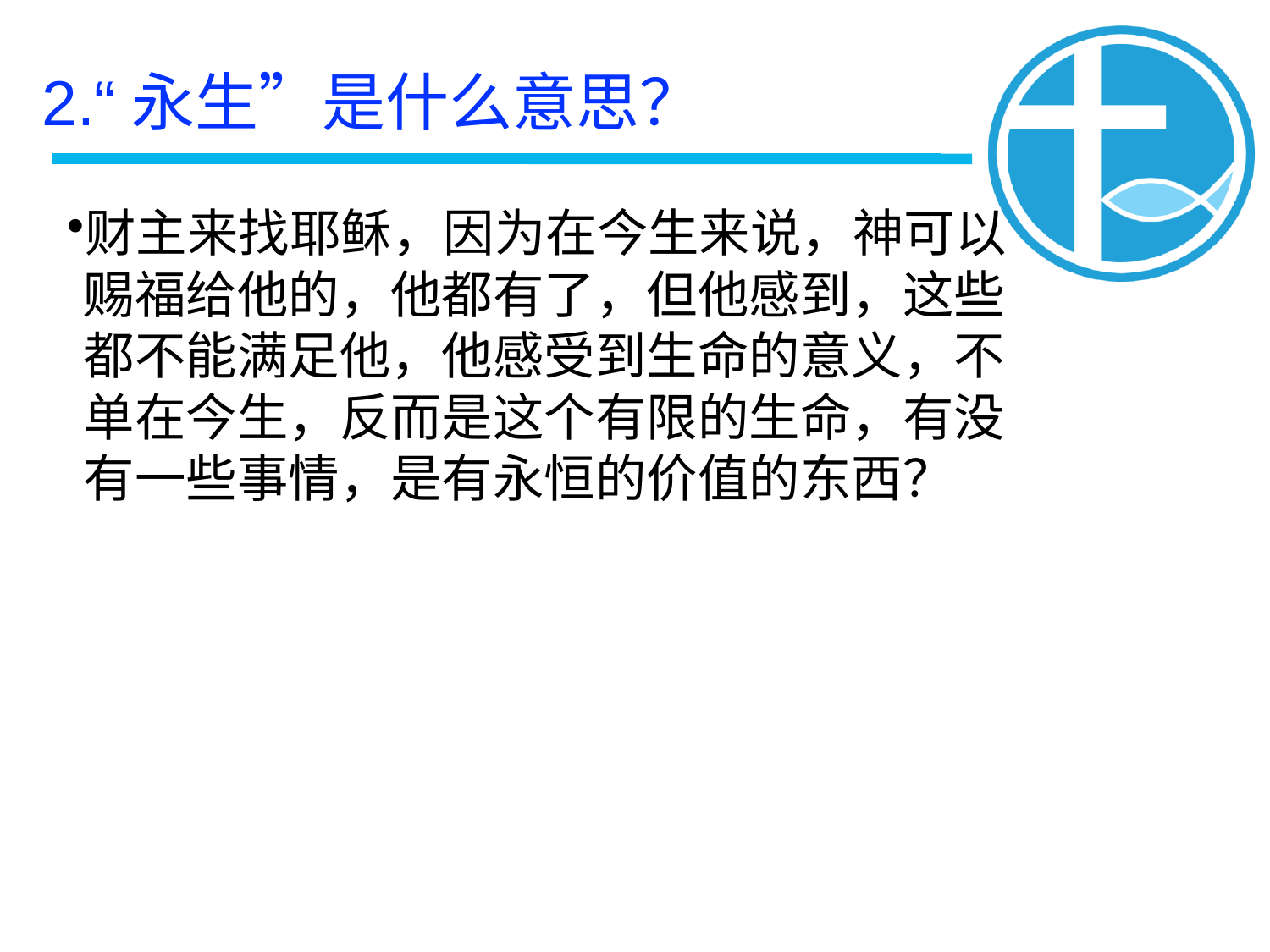

2.“永生”是什么意思？
财主来找耶稣，因为在今生来说，神可以赐福给他的，他都有了，但他感到，这些都不能满足他，他感受到生命的意义，不单在今生，反而是这个有限的生命，有没有一些事情，是有永恒的价值的东西？